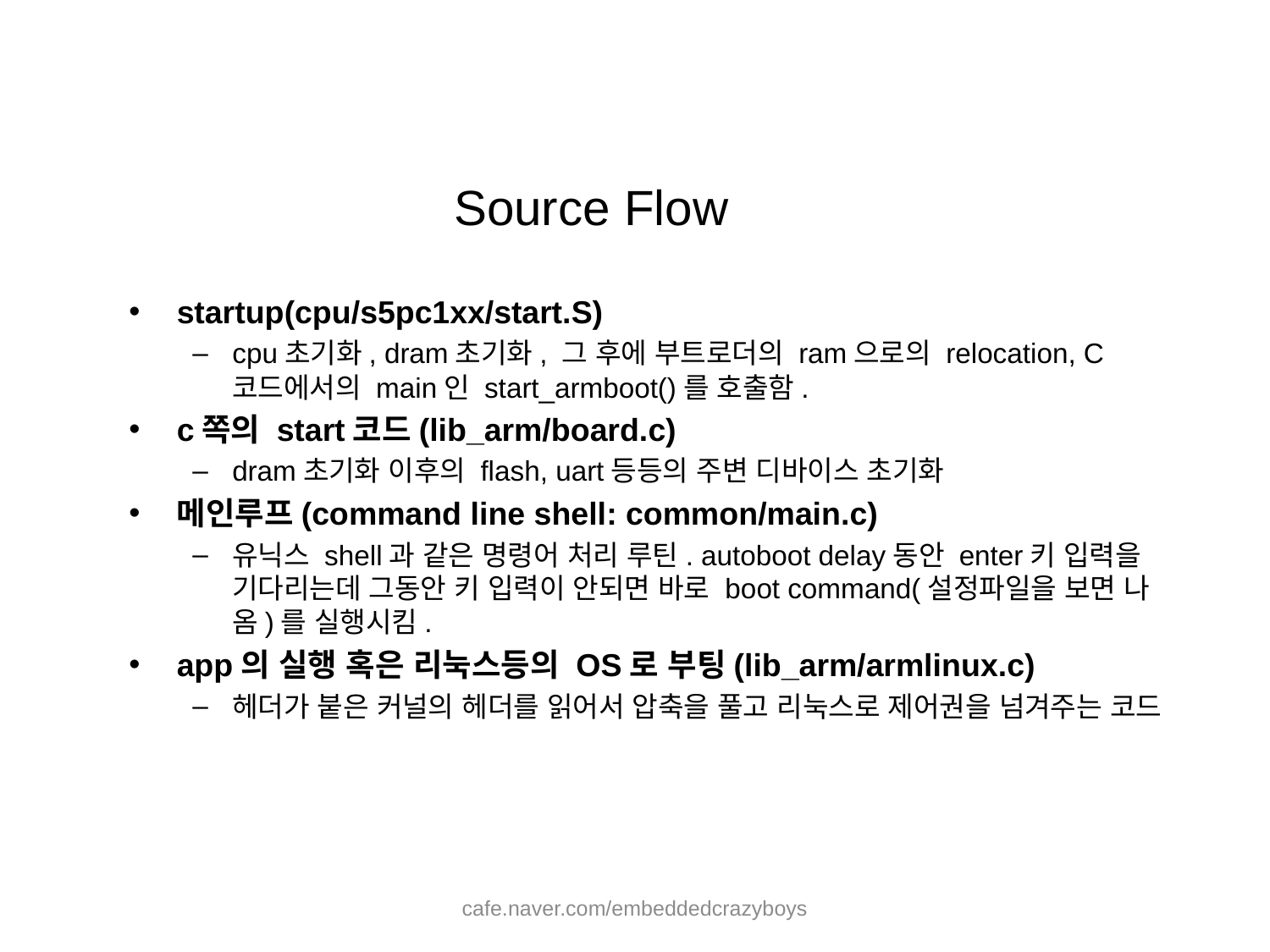

# Source Flow
startup(cpu/s5pc1xx/start.S)
cpu초기화, dram초기화, 그 후에 부트로더의 ram으로의 relocation, C코드에서의 main인 start_armboot()를 호출함.
c쪽의 start코드(lib_arm/board.c)
dram초기화 이후의 flash, uart등등의 주변 디바이스 초기화
메인루프(command line shell: common/main.c)
유닉스 shell과 같은 명령어 처리 루틴. autoboot delay동안 enter키 입력을 기다리는데 그동안 키 입력이 안되면 바로 boot command(설정파일을 보면 나옴)를 실행시킴.
app의 실행 혹은 리눅스등의 OS로 부팅(lib_arm/armlinux.c)
헤더가 붙은 커널의 헤더를 읽어서 압축을 풀고 리눅스로 제어권을 넘겨주는 코드
cafe.naver.com/embeddedcrazyboys